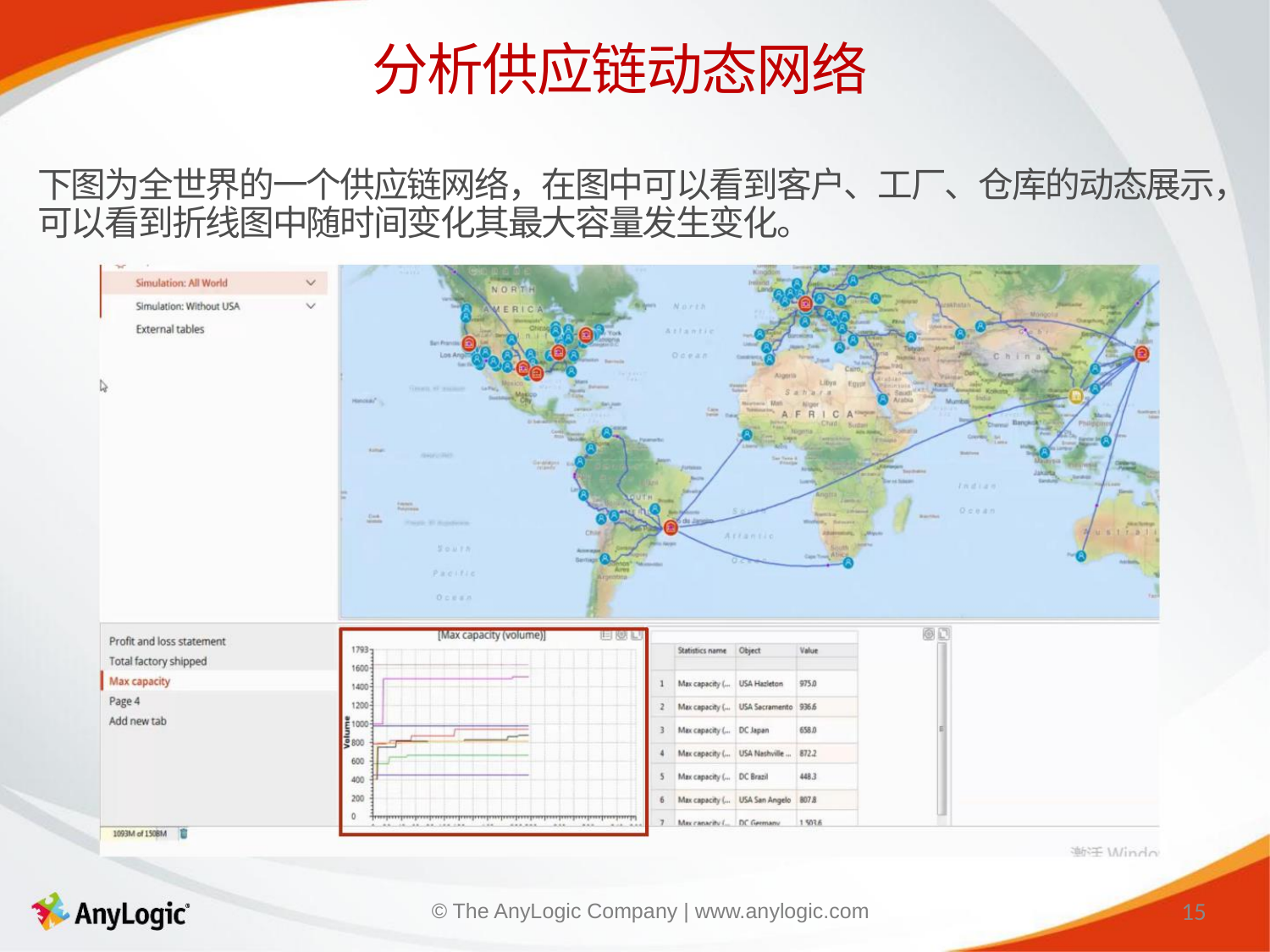

分析供应链动态网络
下图为全世界的一个供应链网络，在图中可以看到客户、工厂、仓库的动态展示，
可以看到折线图中随时间变化其最大容量发生变化。
15
© The AnyLogic Company | www.anylogic.com